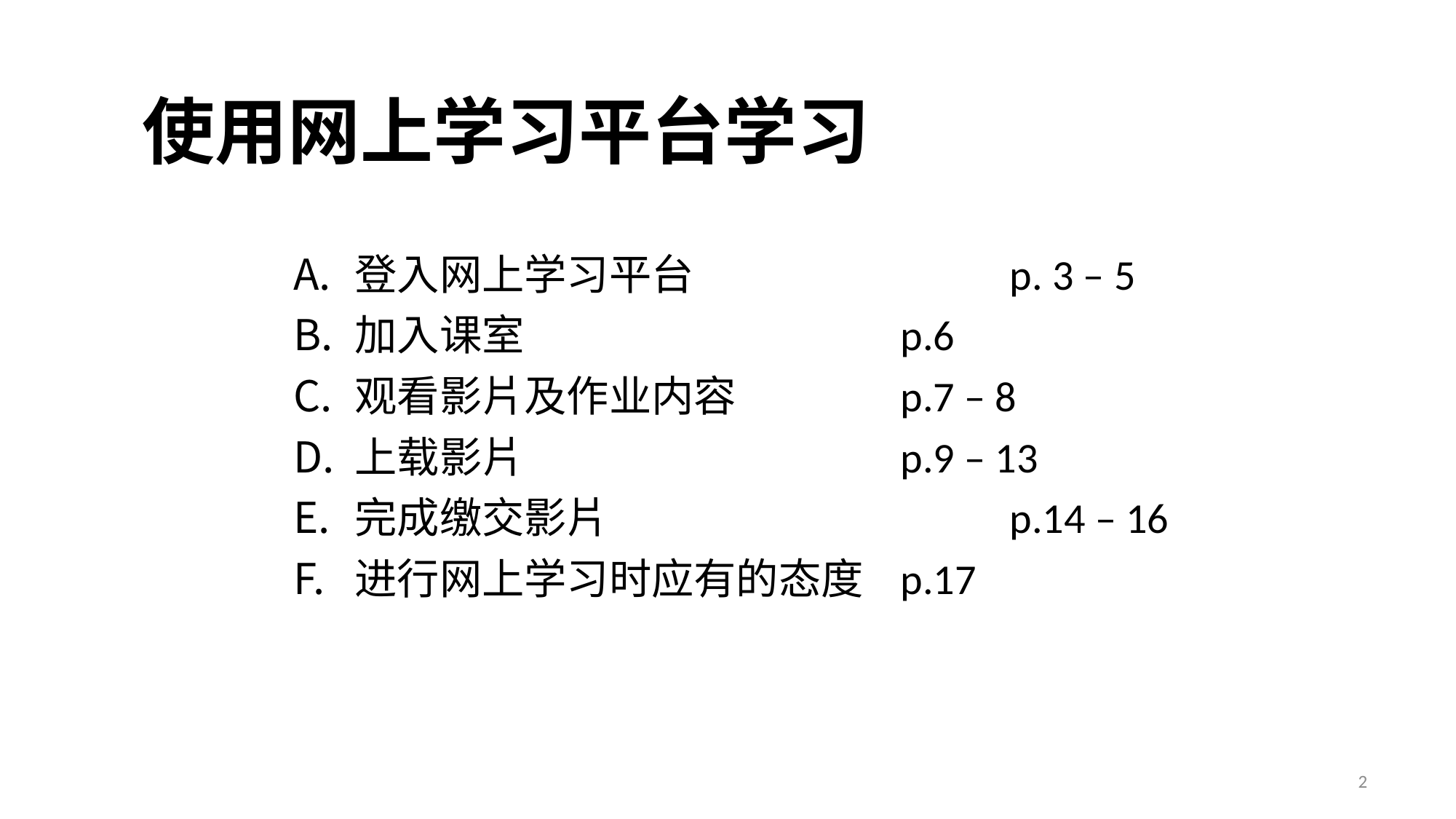

# 使用网上学习平台学习
登入网上学习平台			p. 3 – 5
加入课室				p.6
观看影片及作业内容		p.7 – 8
上载影片				p.9 – 13
完成缴交影片				p.14 – 16
进行网上学习时应有的态度	p.17

2